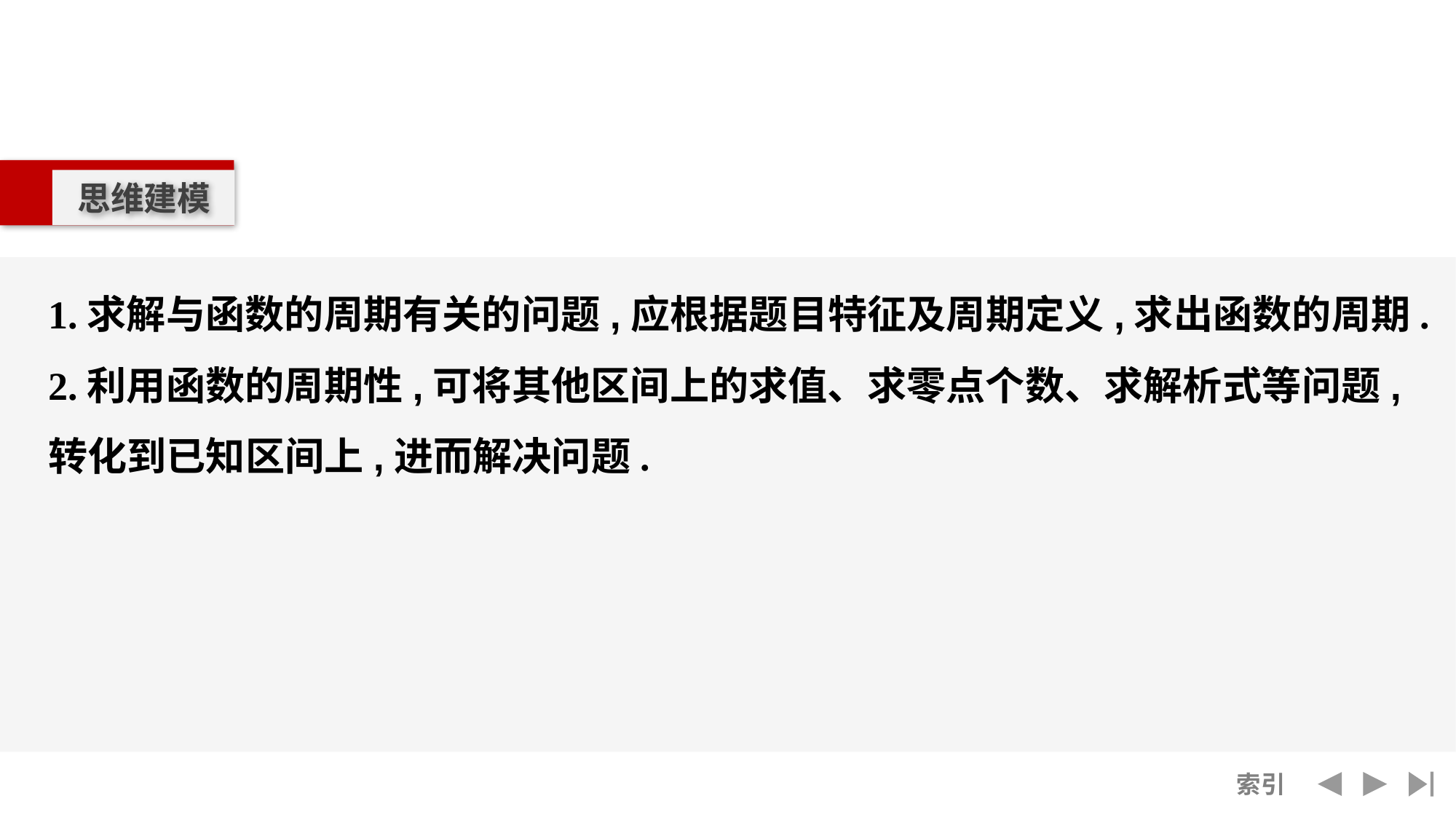

思维建模

1.求解与函数的周期有关的问题,应根据题目特征及周期定义,求出函数的周期.
2.利用函数的周期性,可将其他区间上的求值、求零点个数、求解析式等问题,转化到已知区间上,进而解决问题.